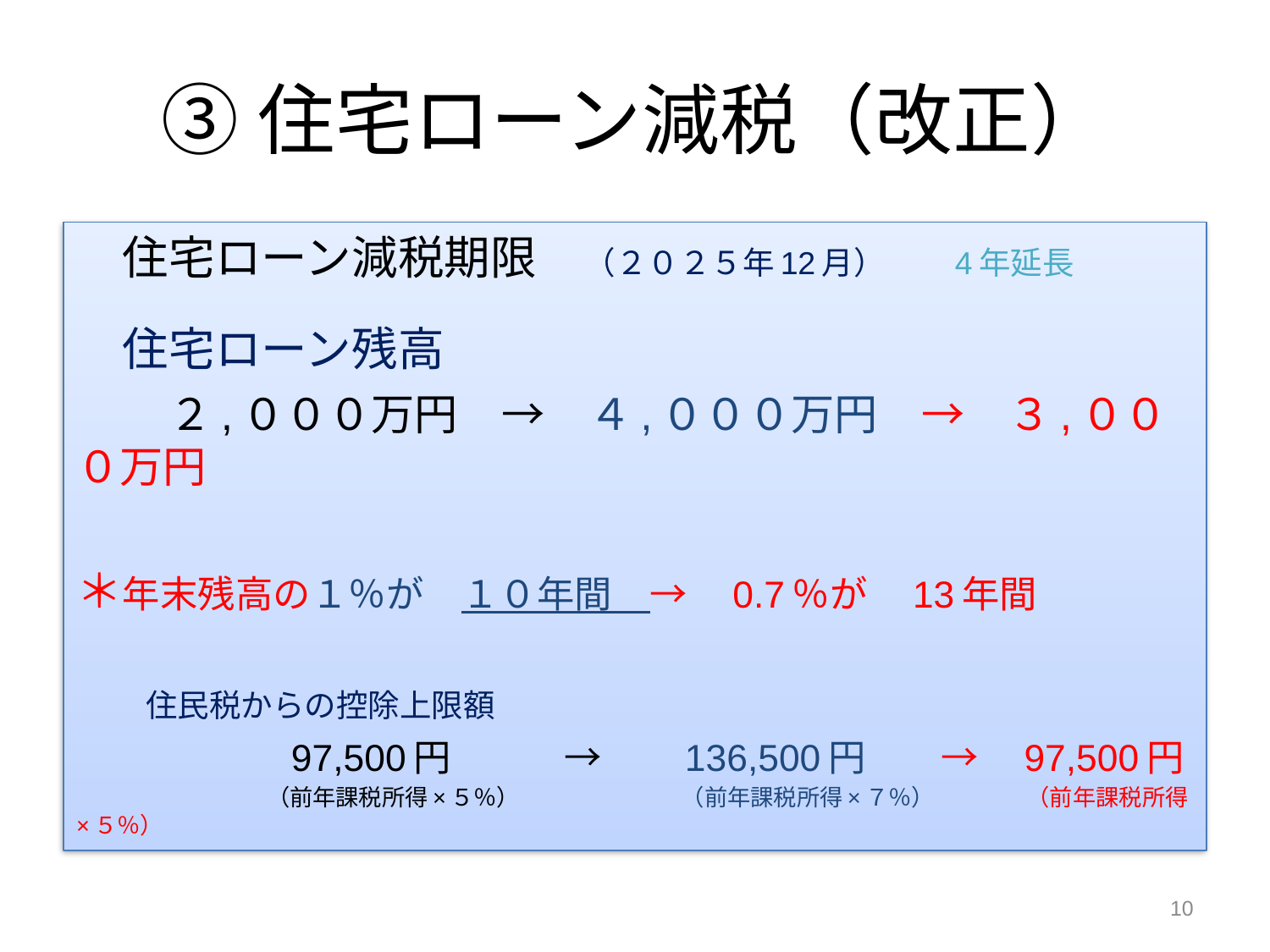

# ③住宅ローン減税（改正）
　住宅ローン減税期限　（２０２５年12月）　　4年延長

　住宅ローン残高
　　２,０００万円　→　４,０００万円　→　３,０００万円

＊年末残高の１％が　１０年間　→　0.7％が　13年間

　　住民税からの控除上限額
　　　　　　97,500円　　　→　　136,500円　　→　97,500円
　　　　　　　　　　　　（前年課税所得×５％）　　　　　　　（前年課税所得×７％）　　　　（前年課税所得×５％）

10